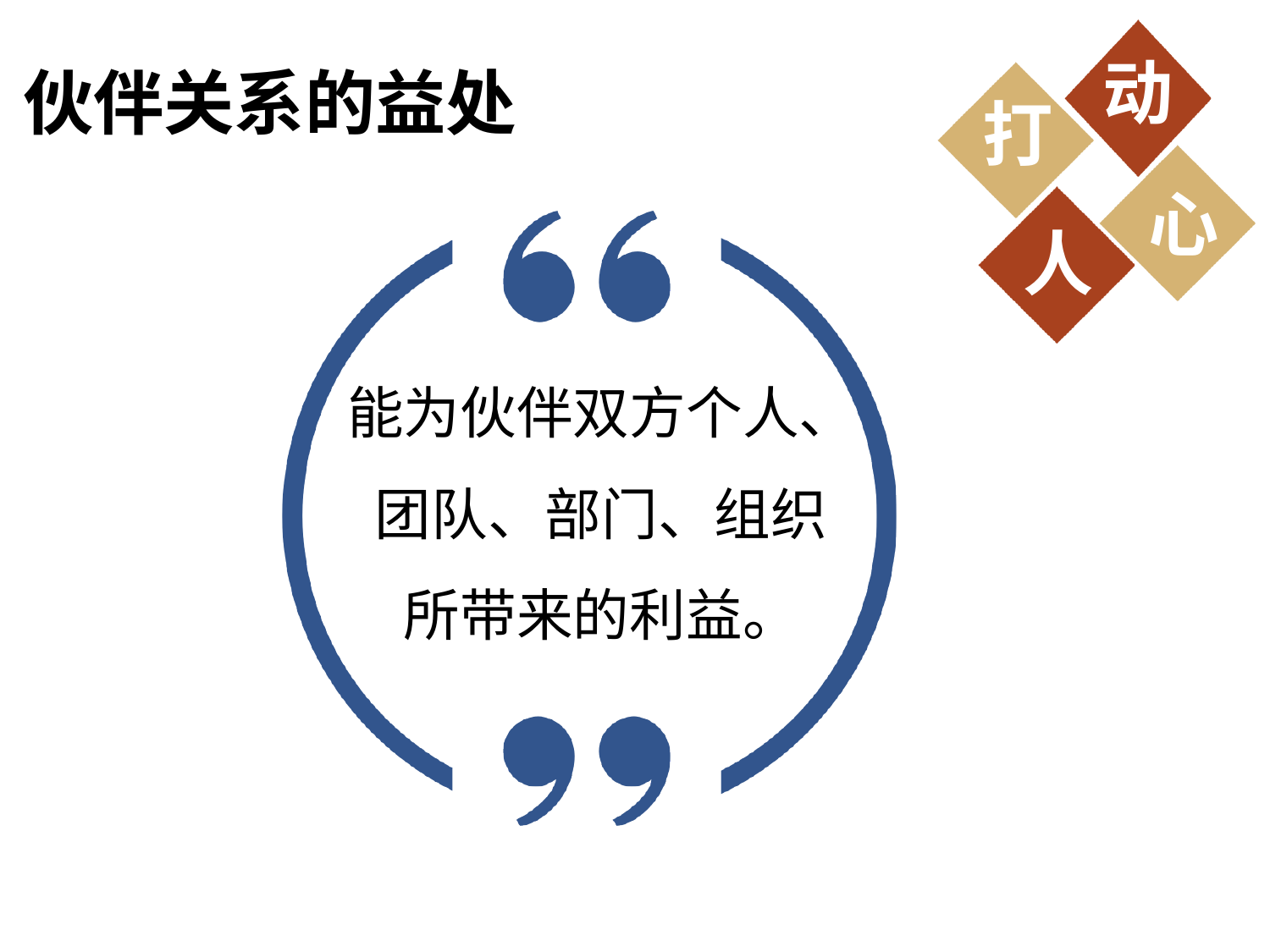

打
人
动
# 伙伴关系的益处

心

能为伙伴双方个人、 团队、部门、组织 所带来的利益。